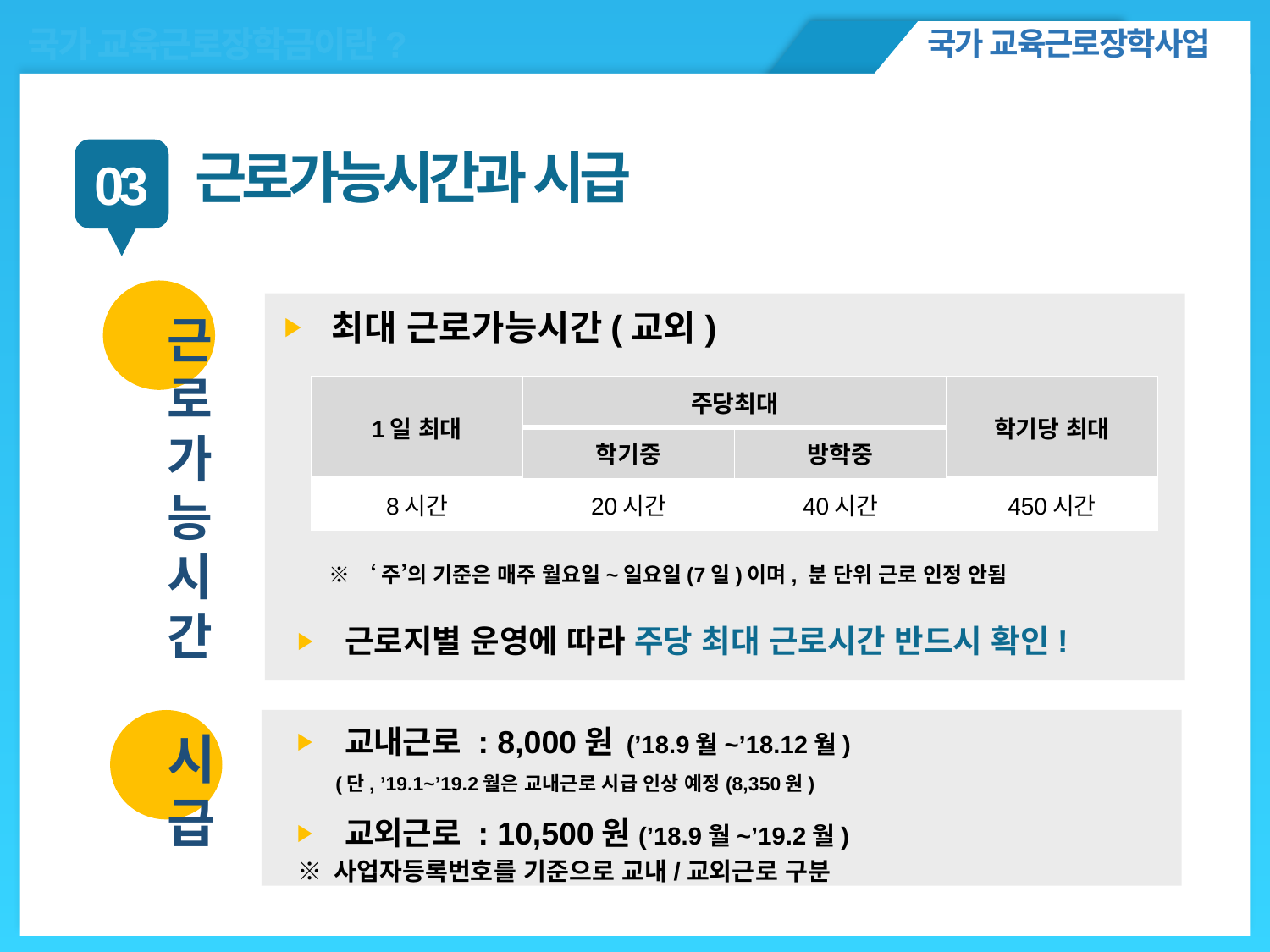

ㅇㅁㄴㅇㄴㅇ
국가 교육근로장학금이란?
국가 교육근로장학사업

근로가능시간과 시급
03

최대 근로가능시간(교외)
근
로
가
능
시
간
※ ‘주’의 기준은 매주 월요일~일요일(7일)이며, 분 단위 근로 인정 안됨
근로지별 운영에 따라 주당 최대 근로시간 반드시 확인!
교내근로 : 8,000원 (’18.9월~’18.12월)
       (단, ’19.1~’19.2월은 교내근로 시급 인상 예정(8,350원)
교외근로 : 10,500원(’18.9월~’19.2월)

시
급
※ 사업자등록번호를 기준으로 교내/교외근로 구분
| 1일 최대 | 주당최대 |  | 학기당 최대 |
| --- | --- | --- | --- |
|  | 학기중 | 방학중 |  |
| 8시간 | 20시간 | 40시간 | 450시간 |